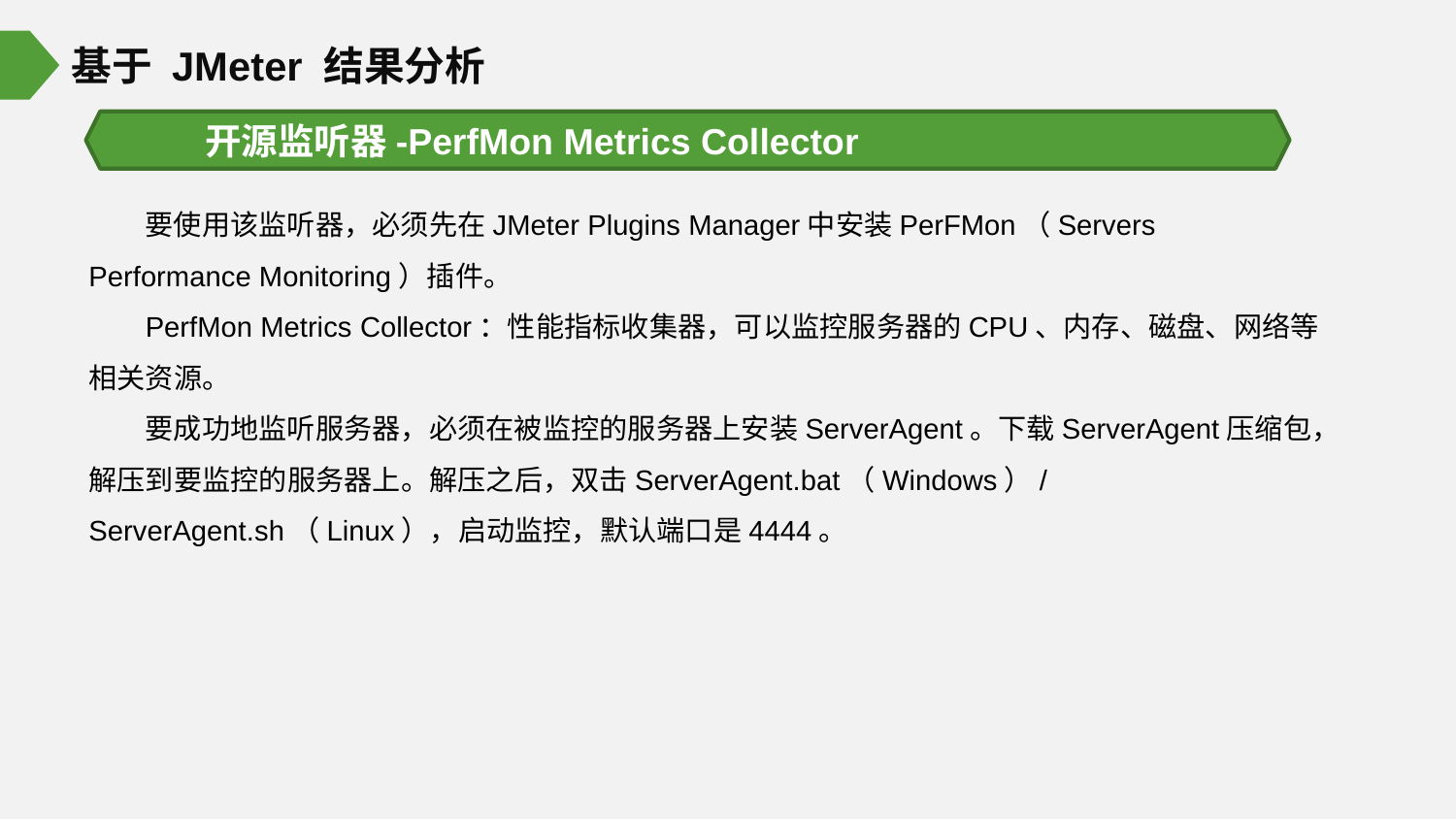

基于 JMeter 结果分析
开源监听器-PerfMon Metrics Collector
要使用该监听器，必须先在JMeter Plugins Manager中安装PerFMon（Servers Performance Monitoring）插件。
PerfMon Metrics Collector：性能指标收集器，可以监控服务器的CPU、内存、磁盘、网络等相关资源。
要成功地监听服务器，必须在被监控的服务器上安装ServerAgent。下载ServerAgent压缩包，解压到要监控的服务器上。解压之后，双击ServerAgent.bat（Windows）/ ServerAgent.sh（Linux），启动监控，默认端口是4444。